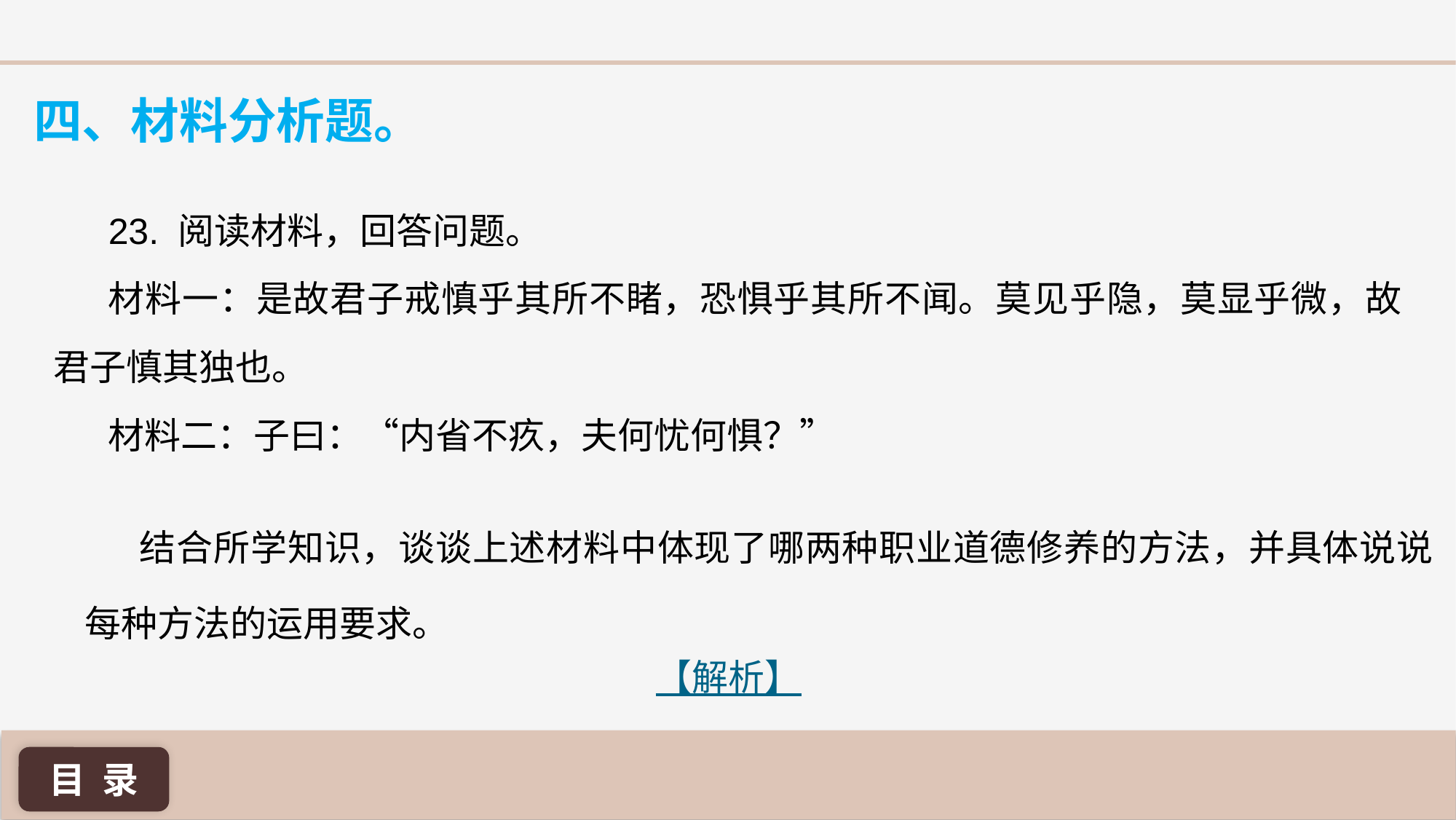

四、材料分析题。
23. 阅读材料，回答问题。
材料一：是故君子戒慎乎其所不睹，恐惧乎其所不闻。莫见乎隐，莫显乎微，故君子慎其独也。
材料二：子曰：“内省不疚，夫何忧何惧？”
结合所学知识，谈谈上述材料中体现了哪两种职业道德修养的方法，并具体说说每种方法的运用要求。
【解析】